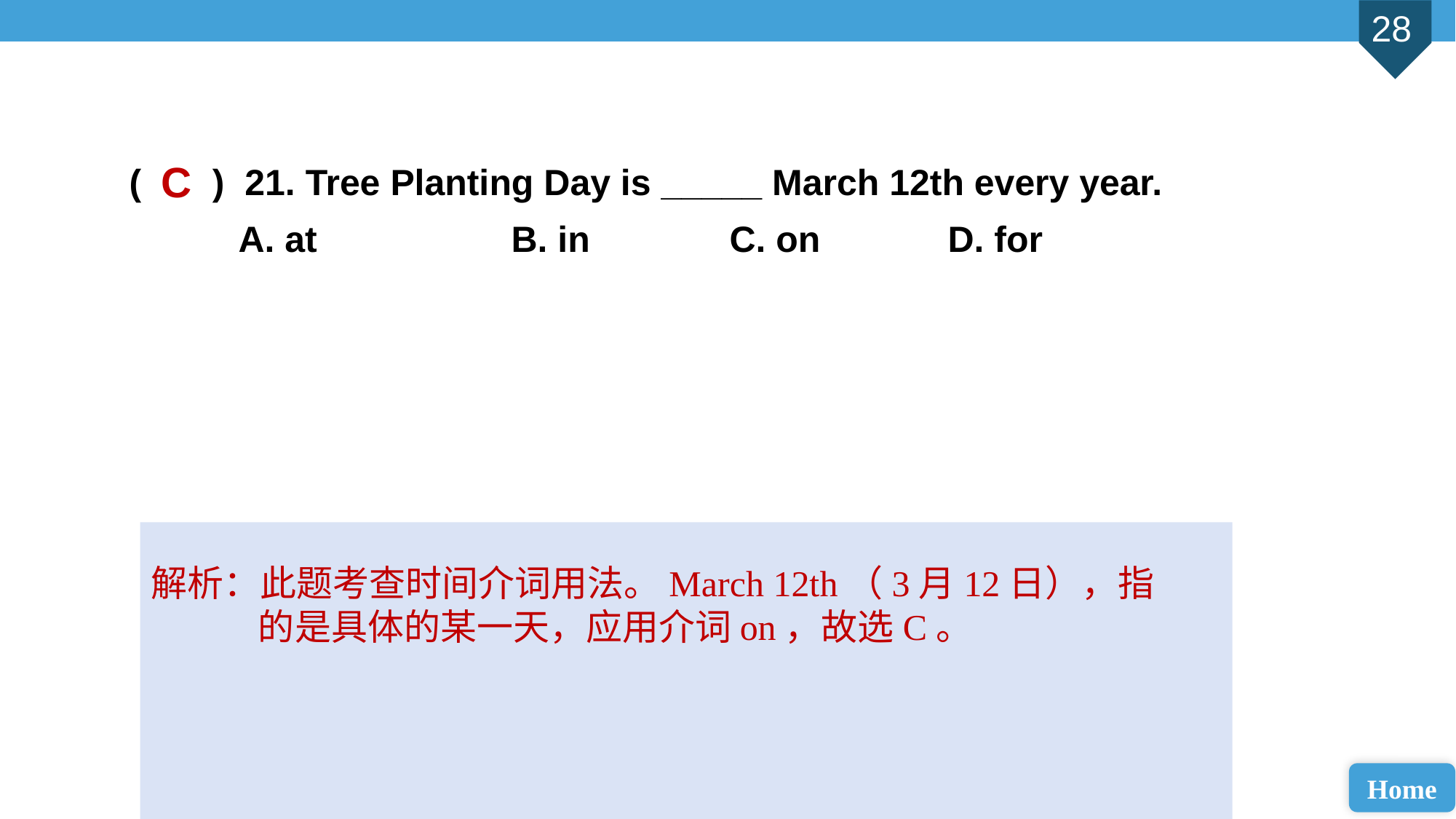

(       )  21. Tree Planting Day is _____ March 12th every year.
A. at 		B. in 		C. on 		D. for
C

解析：此题考查时间介词用法。March 12th（3月12日），指的是具体的某一天，应用介词on，故选C。